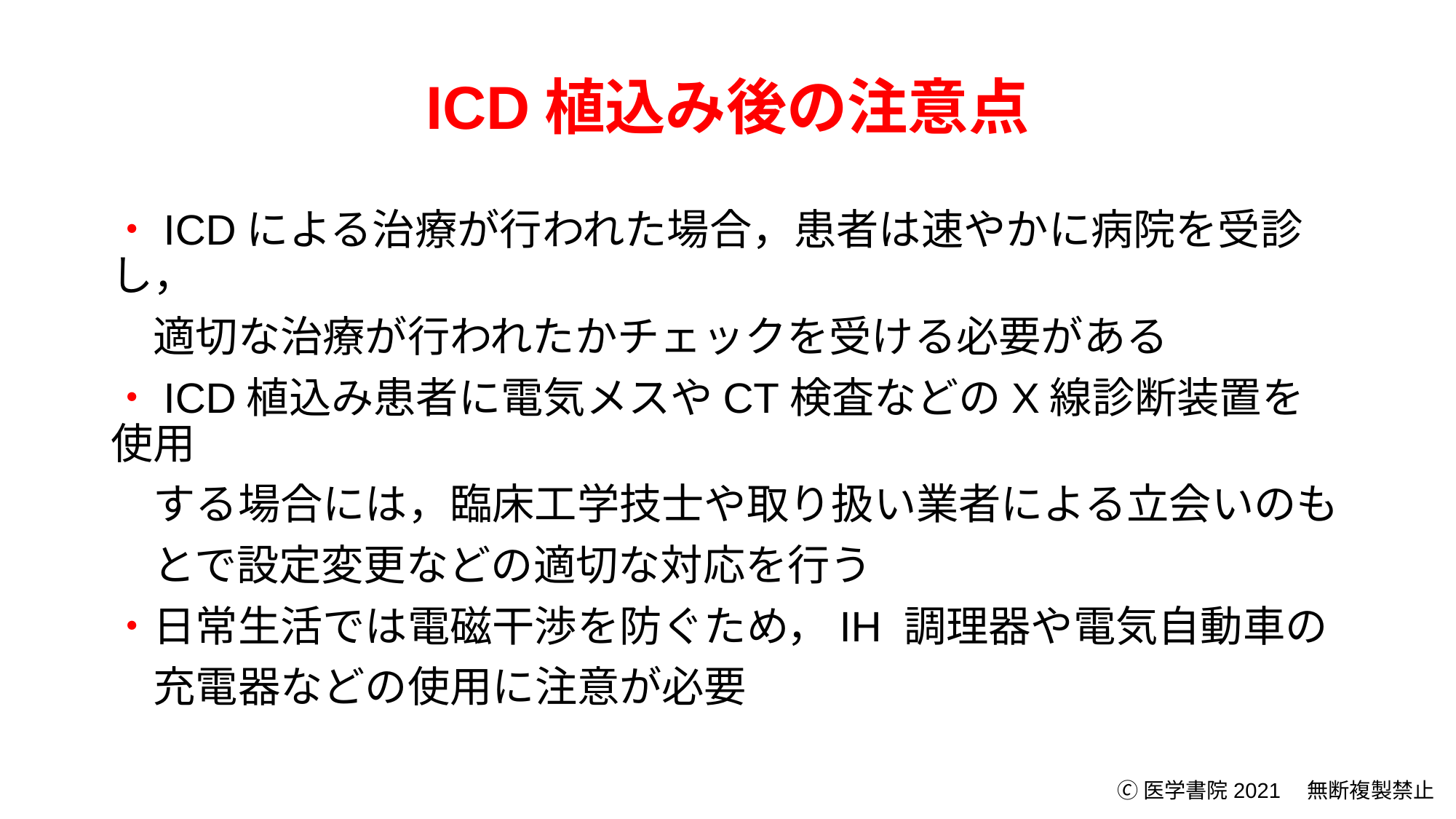

# ICD植込み後の注意点
・ICDによる治療が行われた場合，患者は速やかに病院を受診し，
　適切な治療が行われたかチェックを受ける必要がある
・ICD植込み患者に電気メスやCT検査などのX線診断装置を使用
　する場合には，臨床工学技士や取り扱い業者による立会いのも
　とで設定変更などの適切な対応を行う
・日常生活では電磁干渉を防ぐため，IH 調理器や電気自動車の
　充電器などの使用に注意が必要
🄫医学書院2021　無断複製禁止